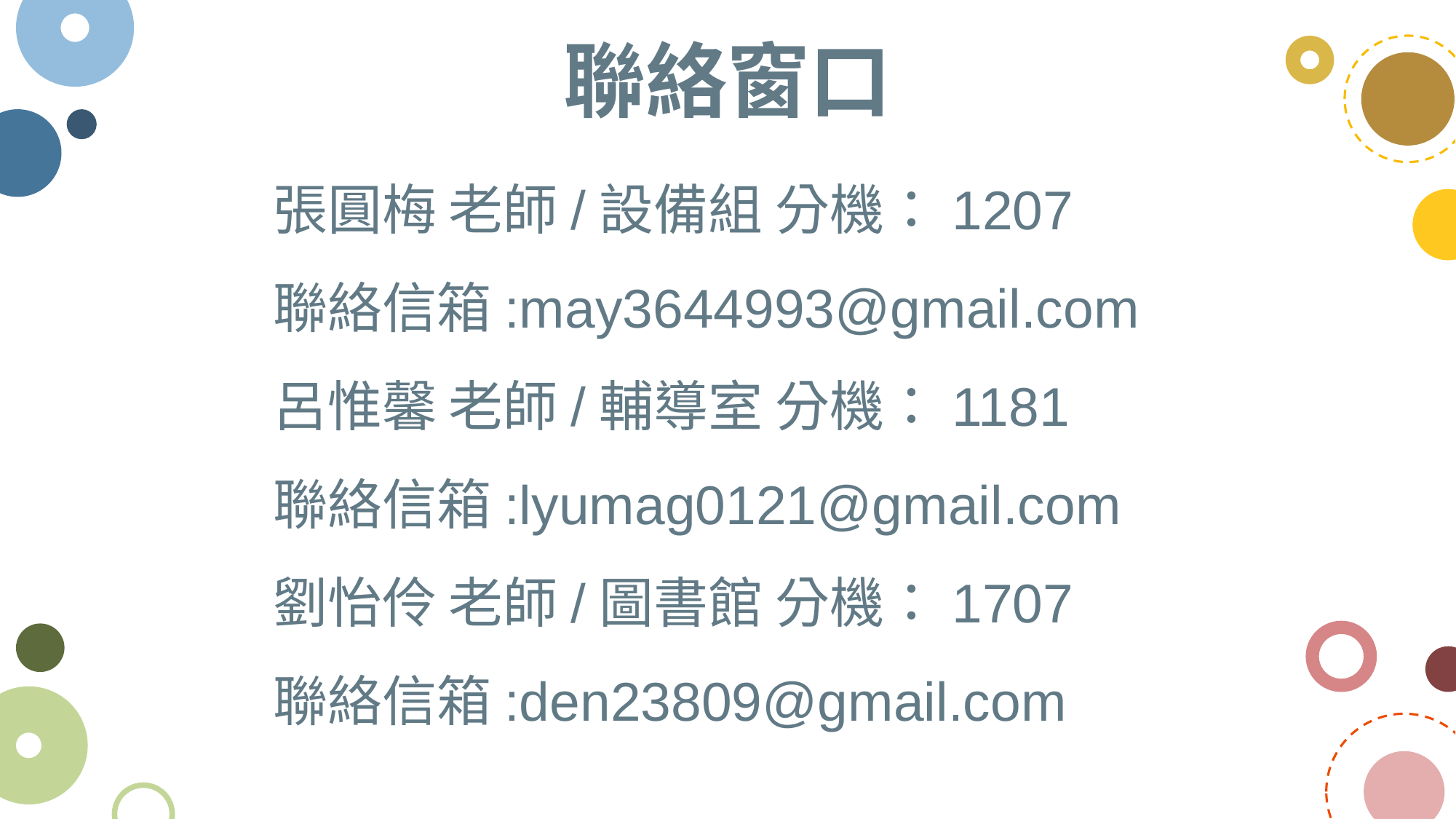

聯絡窗口
張圓梅 老師/設備組 分機：1207
聯絡信箱:may3644993@gmail.com
呂惟馨 老師/輔導室 分機：1181
聯絡信箱:lyumag0121@gmail.com
劉怡伶 老師/圖書館 分機：1707
聯絡信箱:den23809@gmail.com